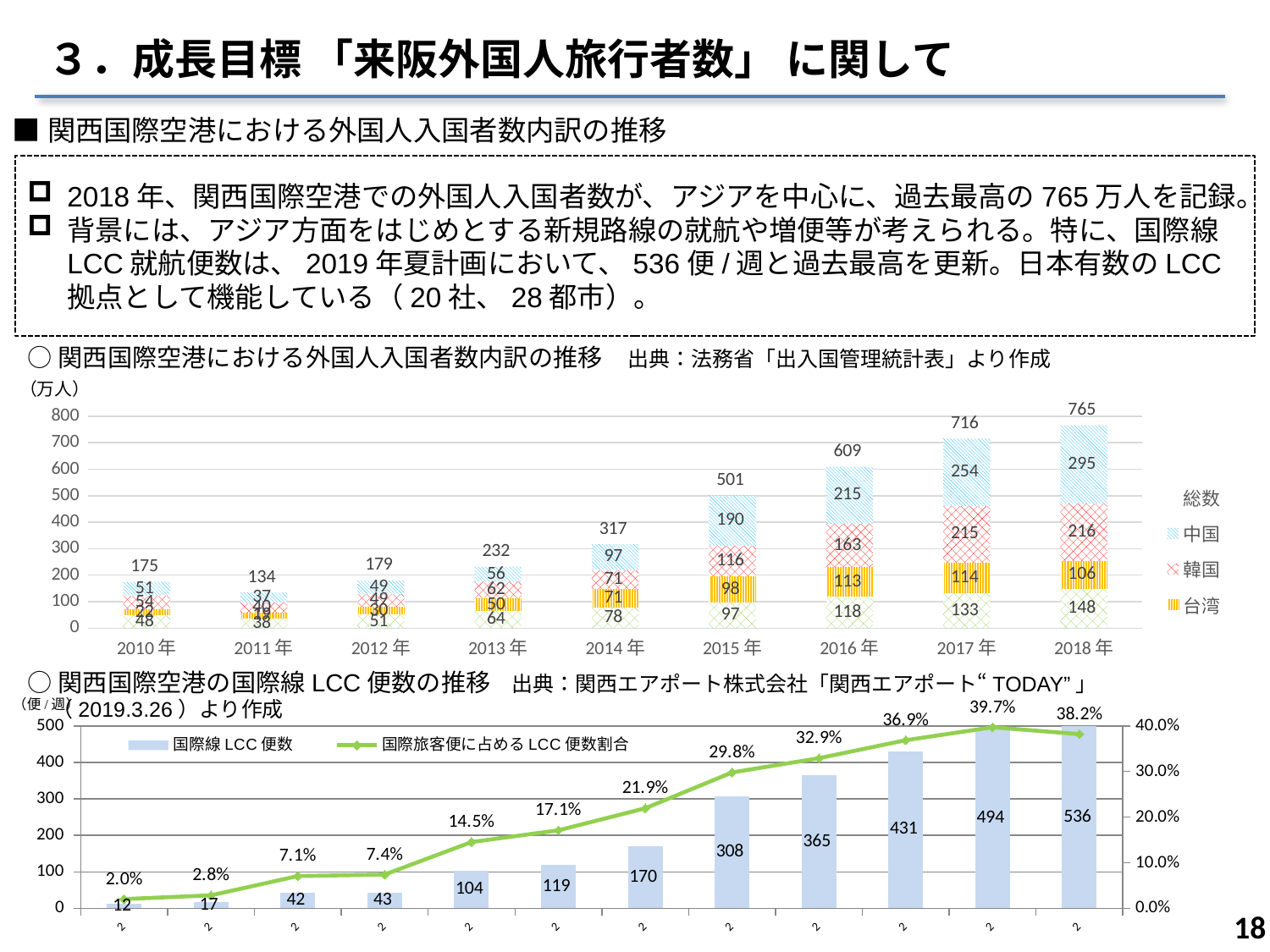

３．成長目標 「来阪外国人旅行者数」 に関して
■関西国際空港における外国人入国者数内訳の推移
2018年、関西国際空港での外国人入国者数が、アジアを中心に、過去最高の765万人を記録。
背景には、アジア方面をはじめとする新規路線の就航や増便等が考えられる。特に、国際線LCC就航便数は、2019年夏計画において、536便/週と過去最高を更新。日本有数のLCC拠点として機能している（20社、28都市）。
○関西国際空港における外国人入国者数内訳の推移　出典：法務省「出入国管理統計表」より作成
（万人）

### Chart

| Category | その他 | 台湾 | 韓国 | 中国 | 総数 |
|---|---|---|---|---|---|
| 2010年 | 47.7674 | 22.4581 | 53.6497 | 50.6603 | 174.5355 |
| 2011年 | 38.0 | 19.4908 | 40.1101 | 37.0245 | 133.8783 |
| 2012年 | 50.7663 | 30.4552 | 49.0 | 49.4452 | 179.1577 |
| 2013年 | 63.8458 | 50.0 | 61.5863 | 56.3158 | 232.3111 |
| 2014年 | 78.145 | 70.615 | 71.0697 | 97.2145 | 317.0442 |
| 2015年 | 97.4003 | 98.1551 | 115.6033 | 189.6164 | 500.7751 |
| 2016年 | 118.2018 | 112.5592 | 163.2761 | 214.6229 | 608.66 |
| 2017年 | 132.7181 | 114.0 | 214.7959 | 253.816 | 715.9996 |
| 2018年 | 148.0 | 106.0 | 216.0 | 295.0 | 765.0 |
○関西国際空港の国際線LCC便数の推移　出典：関西エアポート株式会社「関西エアポート“TODAY”」（2019.3.26）より作成

### Chart

| Category | 国際線LCC便数 | 国際旅客便に占めるLCC便数割合 |
|---|---|---|
| 2008夏 | 12.0 | 0.020066889632107024 |
| 2009夏 | 17.0 | 0.028380634390651086 |
| 2010夏 | 42.0 | 0.0707070707070707 |
| 2011夏 | 43.0 | 0.07401032702237521 |
| 2012夏 | 104.0 | 0.1452513966480447 |
| 2013夏 | 119.0 | 0.17097701149425287 |
| 2014夏 | 170.0 | 0.21935483870967742 |
| 2015夏 | 308.0 | 0.2978723404255319 |
| 2016夏 | 365.0 | 0.3291253381424707 |
| 2017夏 | 431.0 | 0.3686911890504705 |
| 2018夏 | 494.0 | 0.3971061093247588 |
| 2019夏 | 536.0 | 0.3820384889522452 |
18